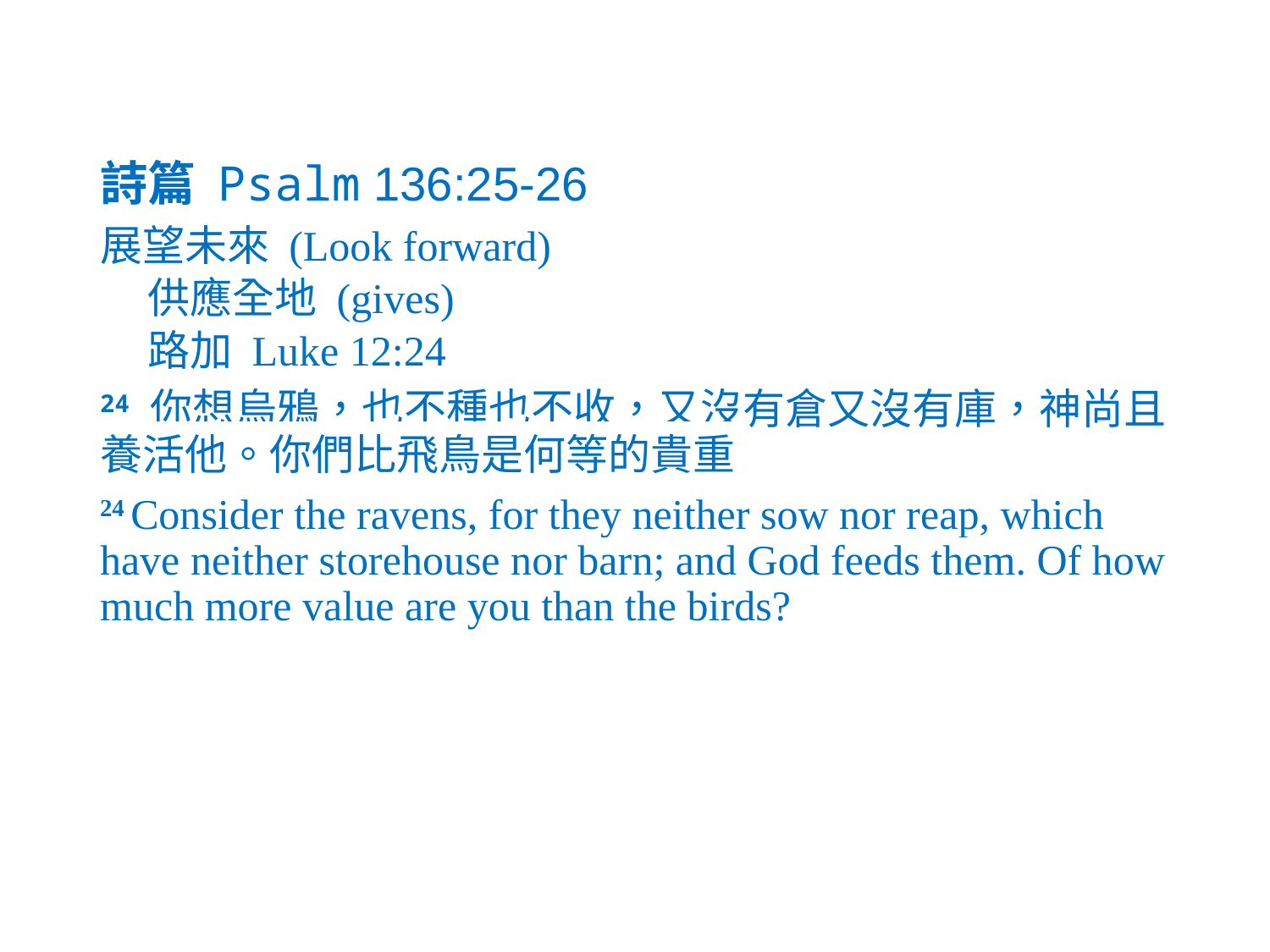

詩篇 Psalm 136:25-26
展望未來 (Look forward)
供應全地 (gives)
路加 Luke 12:24
24 你想烏鴉，也不種也不收，又沒有倉又沒有庫，神尚且養活他。你們比飛鳥是何等的貴重
24 Consider the ravens, for they neither sow nor reap, which have neither storehouse nor barn; and God feeds them. Of how much more value are you than the birds?